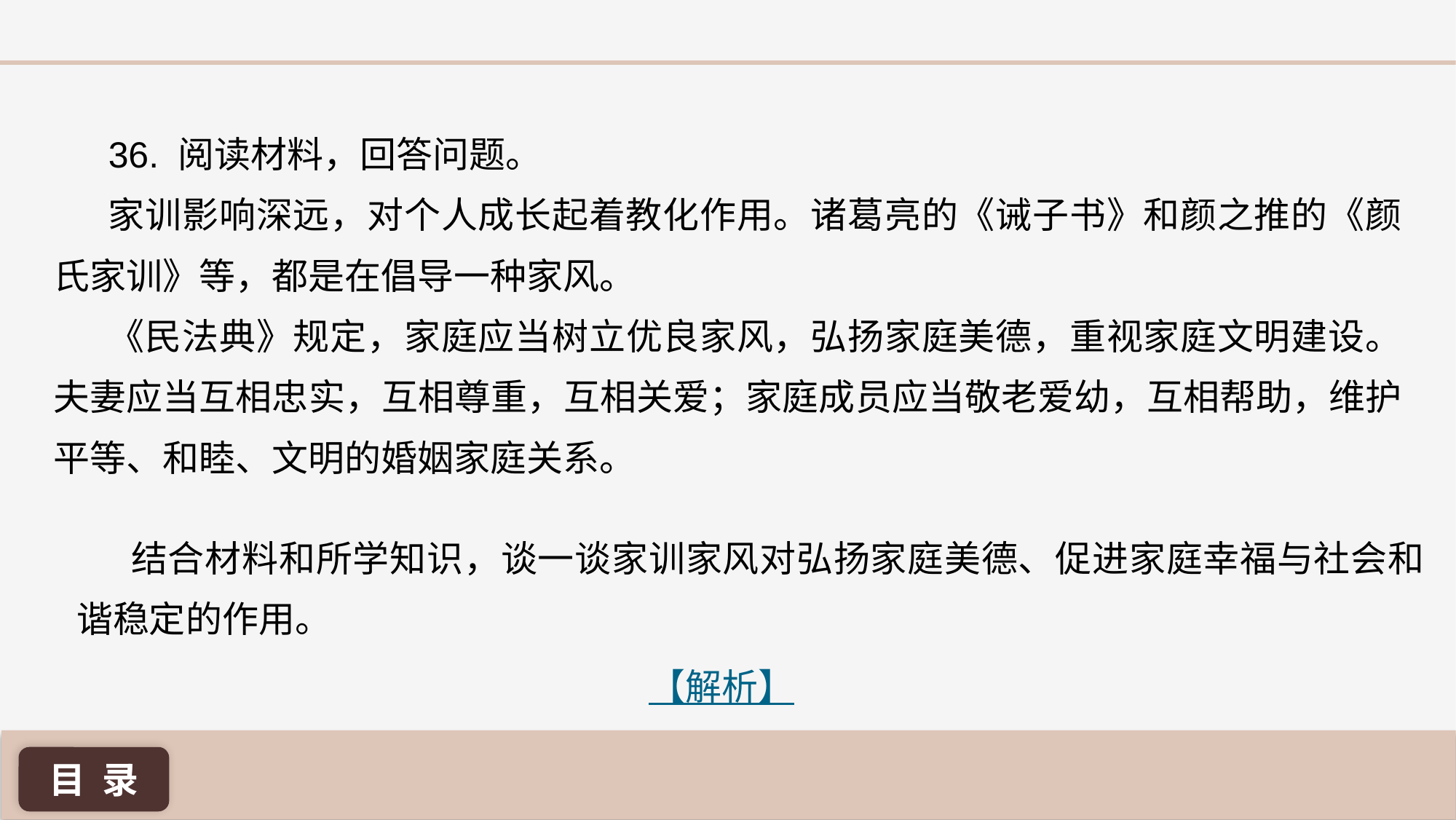

36. 阅读材料，回答问题。
家训影响深远，对个人成长起着教化作用。诸葛亮的《诫子书》和颜之推的《颜氏家训》等，都是在倡导一种家风。
《民法典》规定，家庭应当树立优良家风，弘扬家庭美德，重视家庭文明建设。夫妻应当互相忠实，互相尊重，互相关爱；家庭成员应当敬老爱幼，互相帮助，维护平等、和睦、文明的婚姻家庭关系。
结合材料和所学知识，谈一谈家训家风对弘扬家庭美德、促进家庭幸福与社会和谐稳定的作用。
【解析】